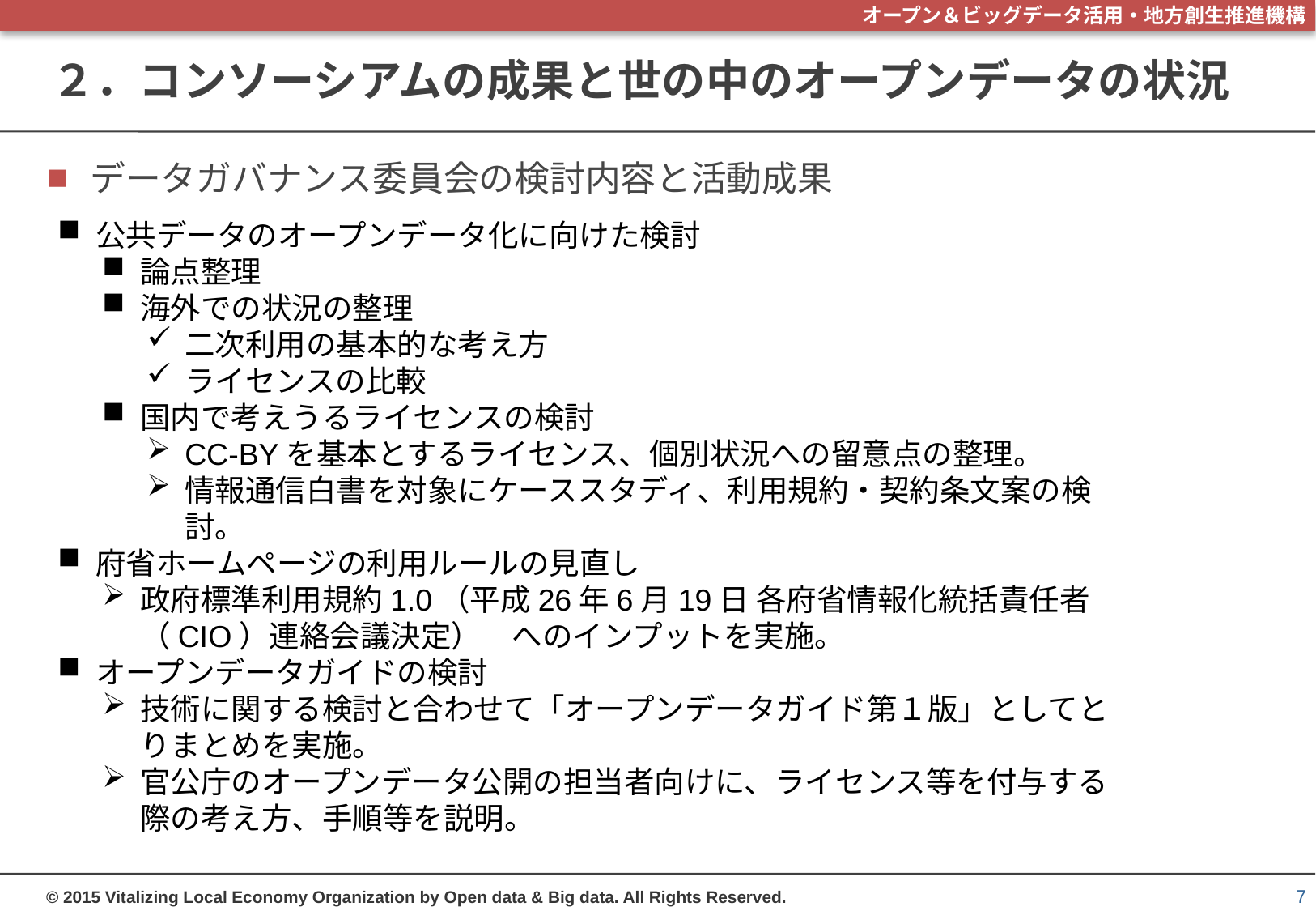

# ２．コンソーシアムの成果と世の中のオープンデータの状況
データガバナンス委員会の検討内容と活動成果
公共データのオープンデータ化に向けた検討
論点整理
海外での状況の整理
二次利用の基本的な考え方
ライセンスの比較
国内で考えうるライセンスの検討
CC-BYを基本とするライセンス、個別状況への留意点の整理。
情報通信白書を対象にケーススタディ、利用規約・契約条文案の検討。
府省ホームページの利用ルールの見直し
政府標準利用規約1.0（平成26年6月19日 各府省情報化統括責任者（CIO）連絡会議決定）　へのインプットを実施。
オープンデータガイドの検討
技術に関する検討と合わせて「オープンデータガイド第１版」としてとりまとめを実施。
官公庁のオープンデータ公開の担当者向けに、ライセンス等を付与する際の考え方、手順等を説明。
7